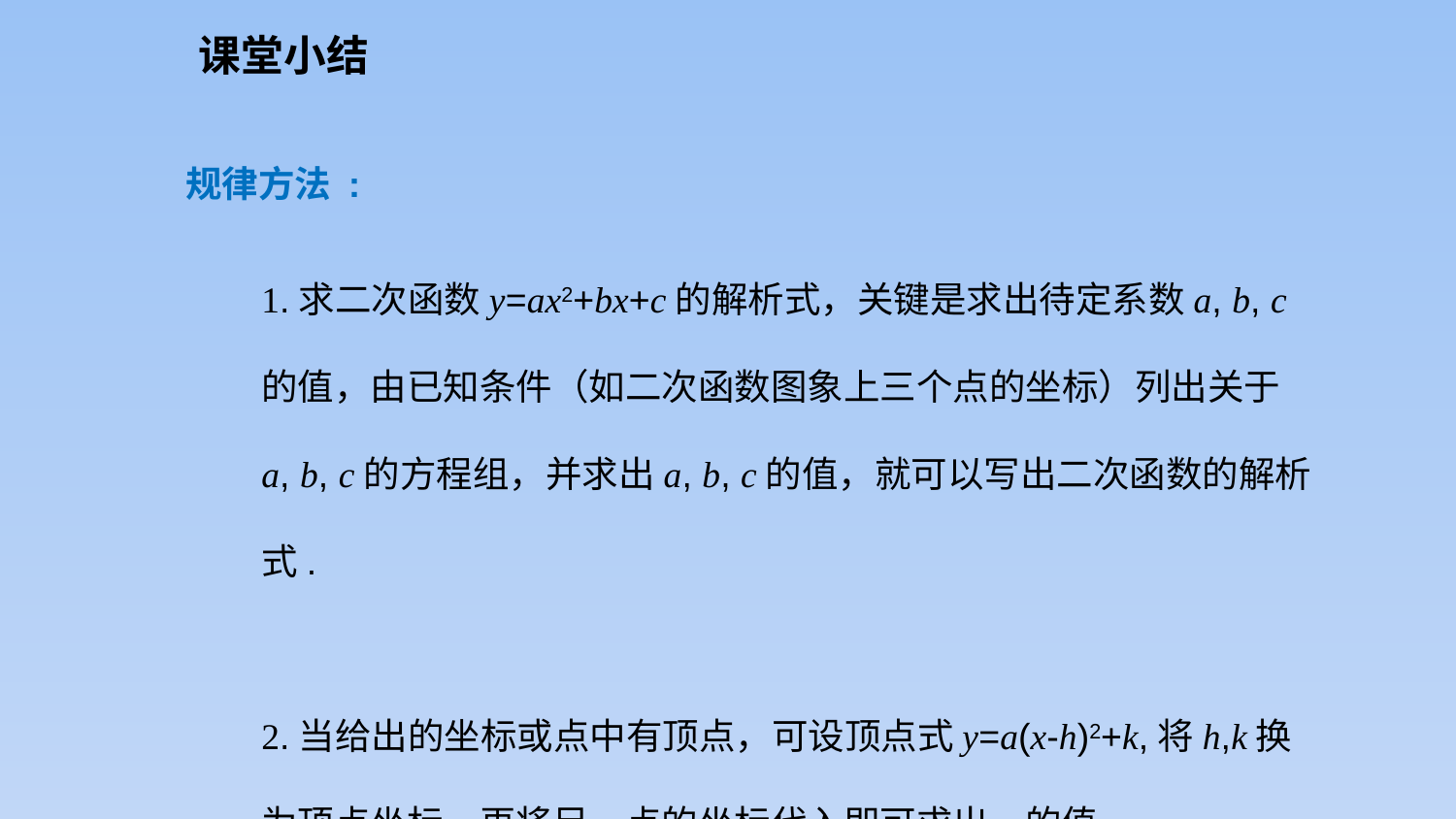

课堂小结
规律方法 :
1.求二次函数y=ax2+bx+c的解析式，关键是求出待定系数a, b, c的值，由已知条件（如二次函数图象上三个点的坐标）列出关于a, b, c的方程组，并求出a, b, c的值，就可以写出二次函数的解析式.

2.当给出的坐标或点中有顶点，可设顶点式y=a(x-h)2+k,将h,k换为顶点坐标，再将另一点的坐标代入即可求出a的值.